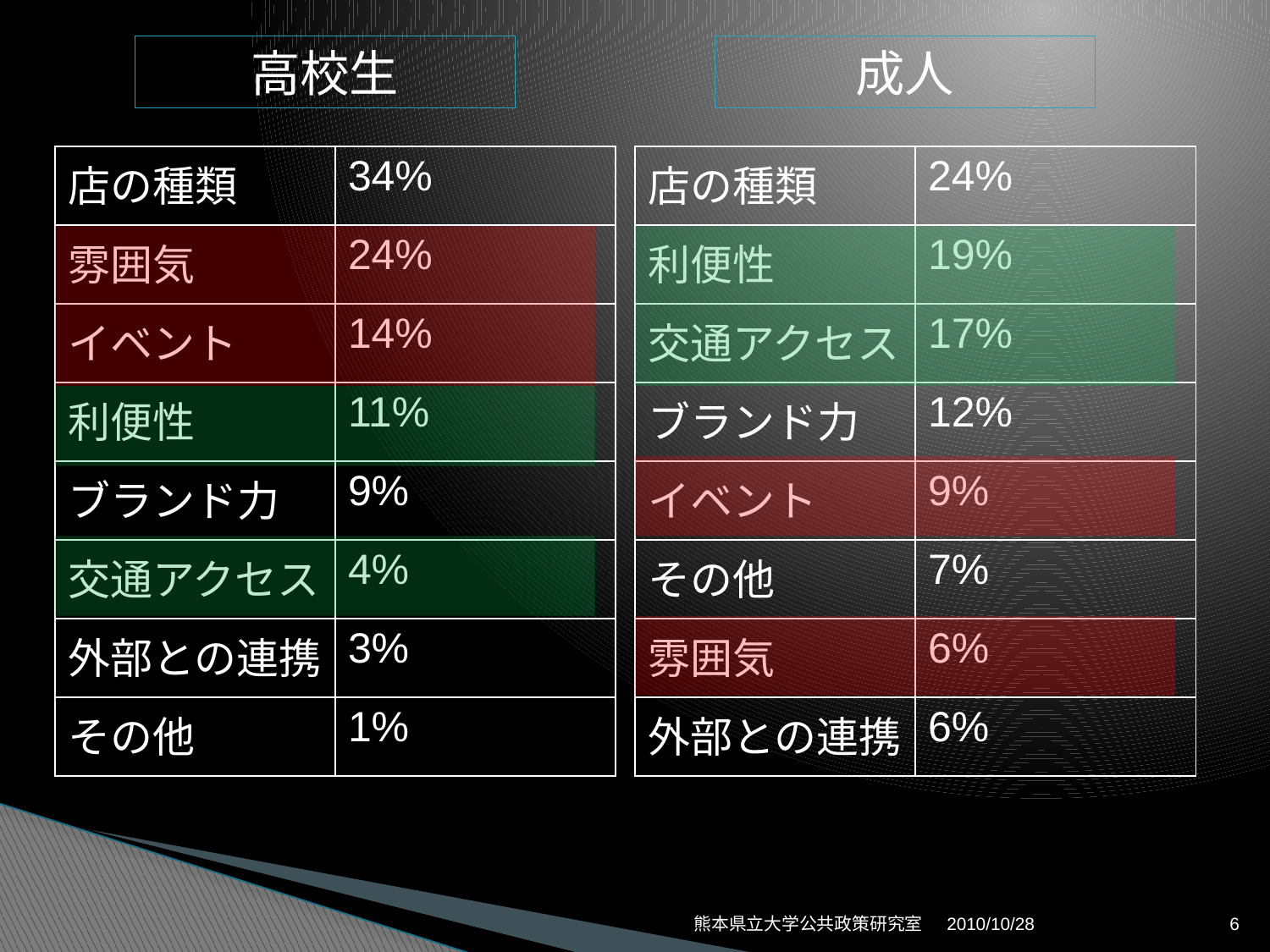

高校生
成人
| 店の種類 | 34% |
| --- | --- |
| 雰囲気 | 24% |
| イベント | 14% |
| 利便性 | 11% |
| ブランド力 | 9% |
| 交通アクセス | 4% |
| 外部との連携 | 3% |
| その他 | 1% |
| 店の種類 | 24% |
| --- | --- |
| 利便性 | 19% |
| 交通アクセス | 17% |
| ブランド力 | 12% |
| イベント | 9% |
| その他 | 7% |
| 雰囲気 | 6% |
| 外部との連携 | 6% |

熊本県立大学公共政策研究室
2010/10/28
6